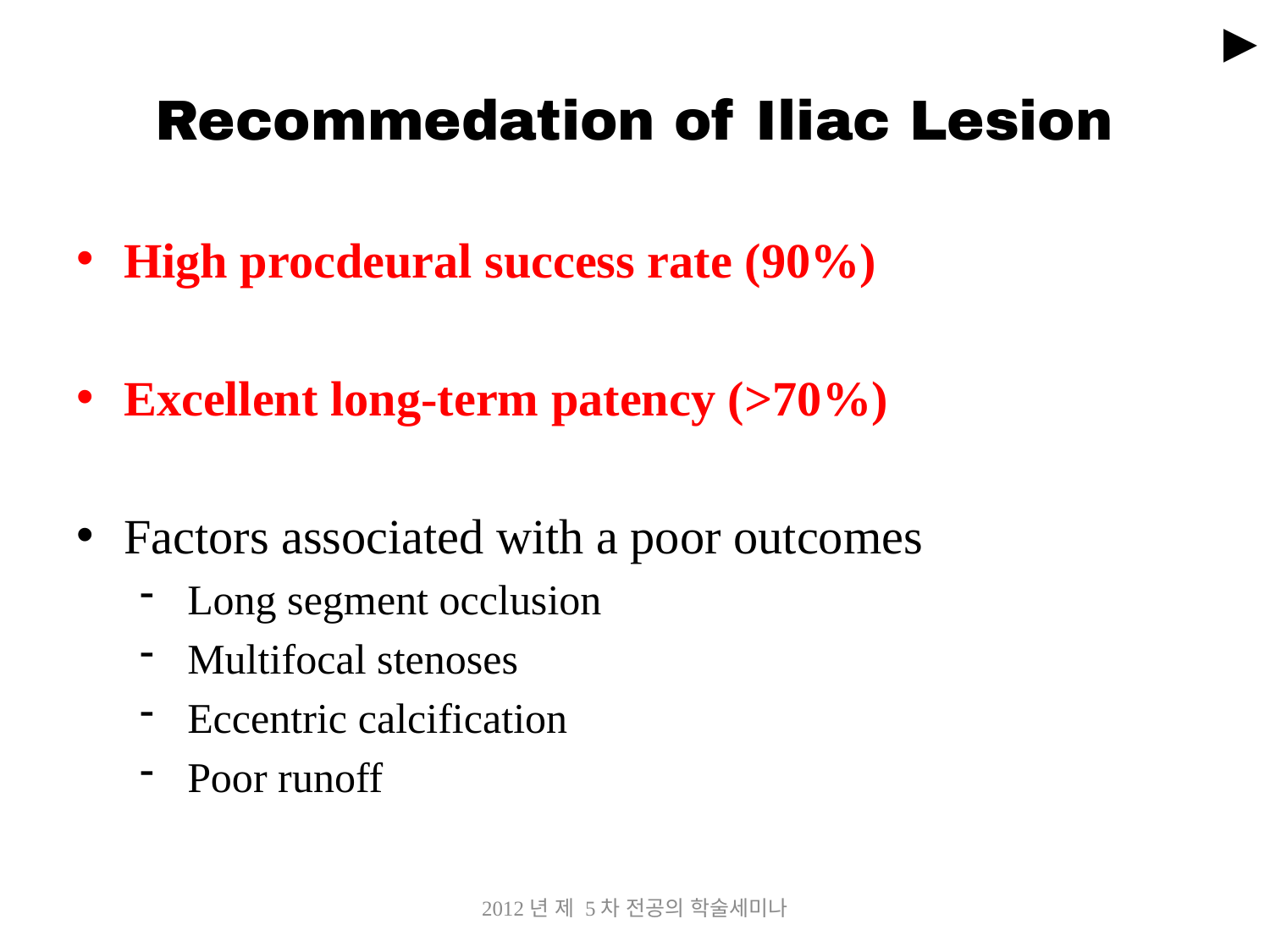

►
# Recommedation of Iliac Lesion
High procdeural success rate (90%)

Excellent long-term patency (>70%)

Factors associated with a poor outcomes
Long segment occlusion
Multifocal stenoses
Eccentric calcification
Poor runoff
2012년 제 5차 전공의 학술세미나